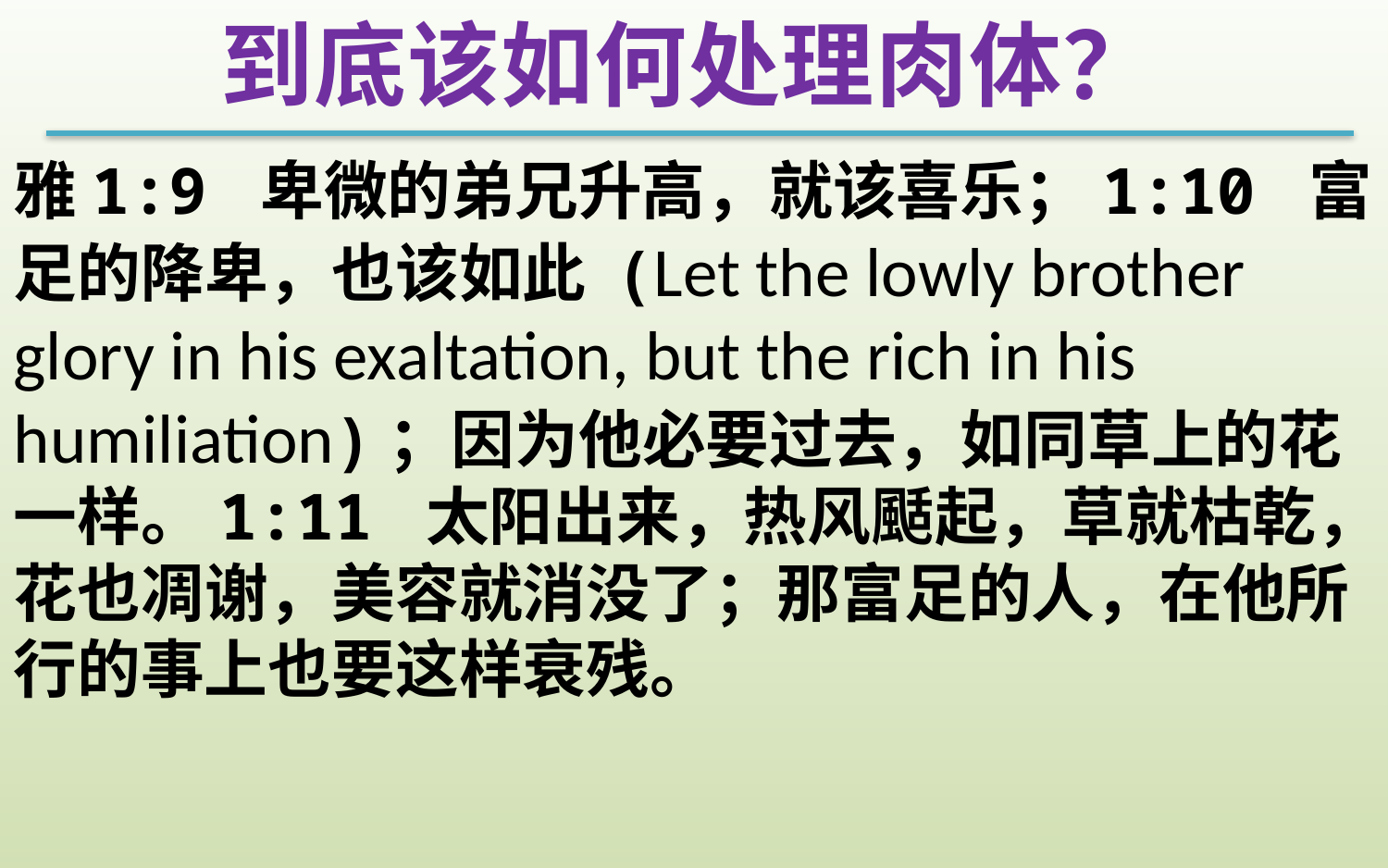

到底该如何处理肉体？
雅1:9 卑微的弟兄升高，就该喜乐；1:10 富足的降卑，也该如此 (Let the lowly brother glory in his exaltation, but the rich in his humiliation)；因为他必要过去，如同草上的花一样。1:11 太阳出来，热风颳起，草就枯乾，花也凋谢，美容就消没了；那富足的人，在他所行的事上也要这样衰残。